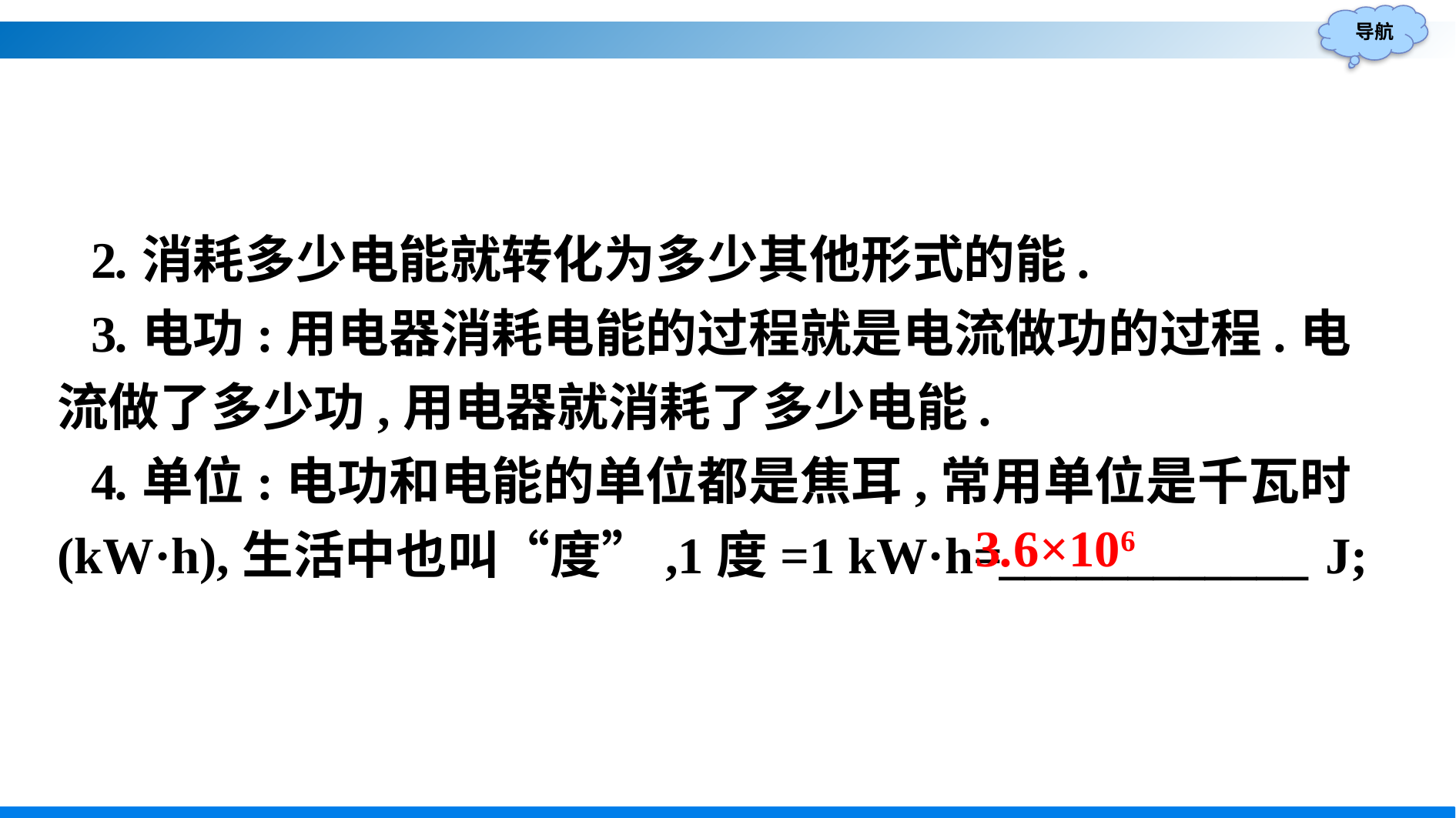

2.消耗多少电能就转化为多少其他形式的能.
3.电功:用电器消耗电能的过程就是电流做功的过程.电流做了多少功,用电器就消耗了多少电能.
4.单位:电功和电能的单位都是焦耳,常用单位是千瓦时(kW·h),生活中也叫“度”,1度=1 kW·h=____________ J;
3.6×106